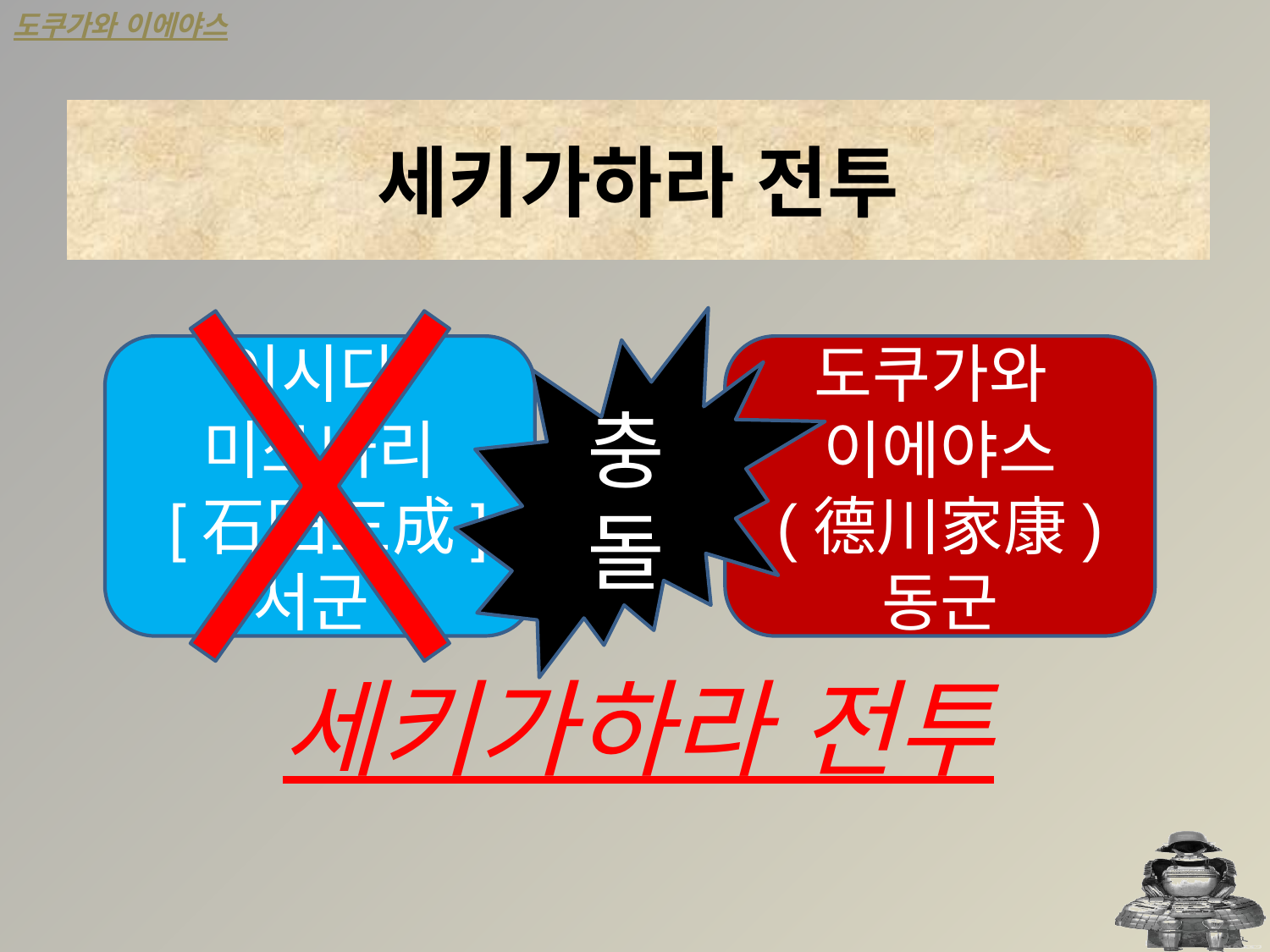

도쿠가와 이에야스
세키가하라 전투

충돌

이시다
미쓰나리
 [石田三成]
서군

도쿠가와
이에야스
(德川家康)
동군
세키가하라 전투